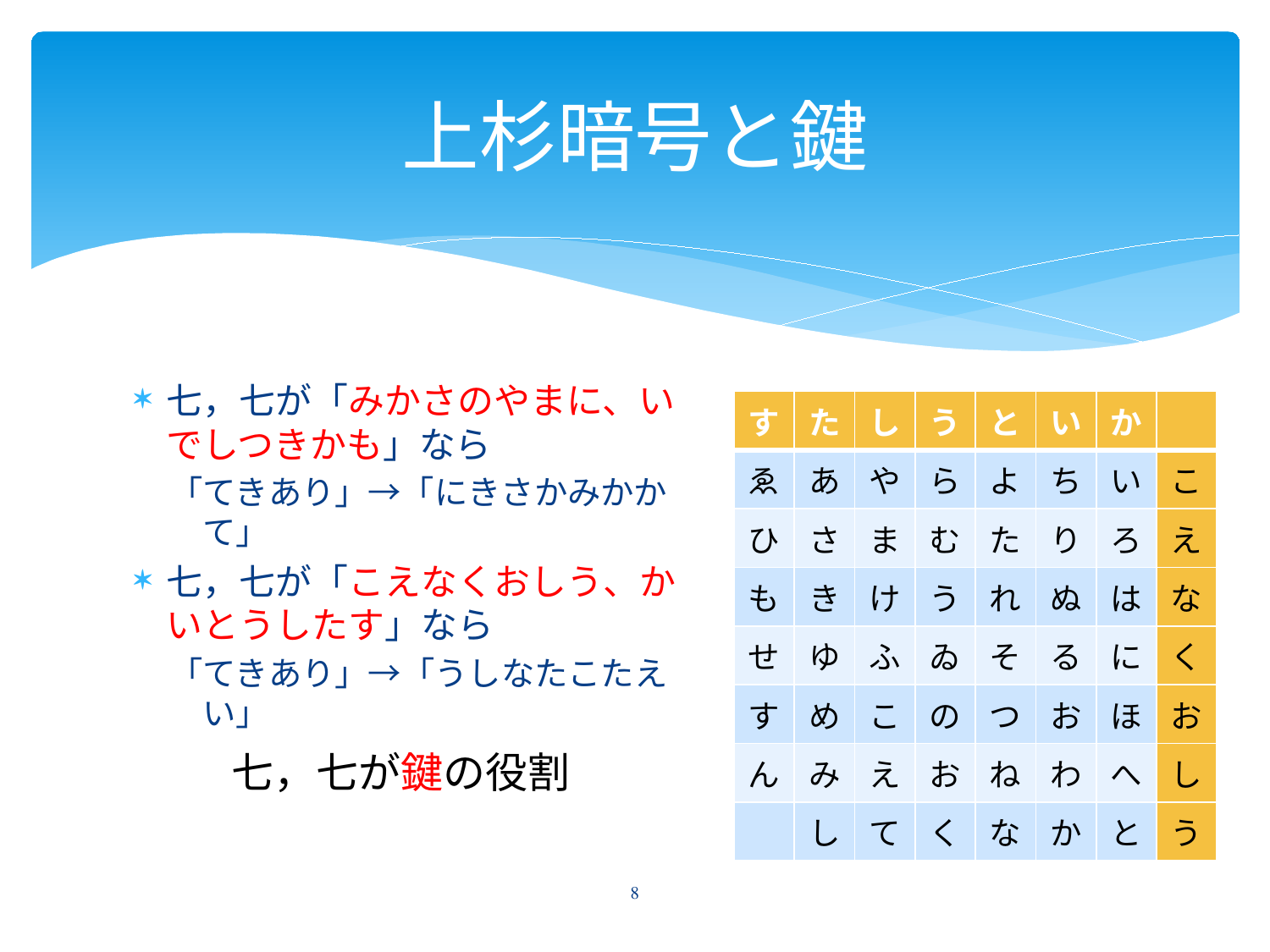

# 上杉暗号と鍵
七，七が「みかさのやまに、いでしつきかも」なら
「てきあり」→「にきさかみかかて」
七，七が「こえなくおしう、かいとうしたす」なら
「てきあり」→「うしなたこたえい」

| す | た | し | う | と | い | か |  |
| --- | --- | --- | --- | --- | --- | --- | --- |
| ゑ | あ | や | ら | よ | ち | い | こ |
| ひ | さ | ま | む | た | り | ろ | え |
| も | き | け | う | れ | ぬ | は | な |
| せ | ゆ | ふ | ゐ | そ | る | に | く |
| す | め | こ | の | つ | お | ほ | お |
| ん | み | え | お | ね | わ | へ | し |
|  | し | て | く | な | か | と | う |
七，七が鍵の役割
8